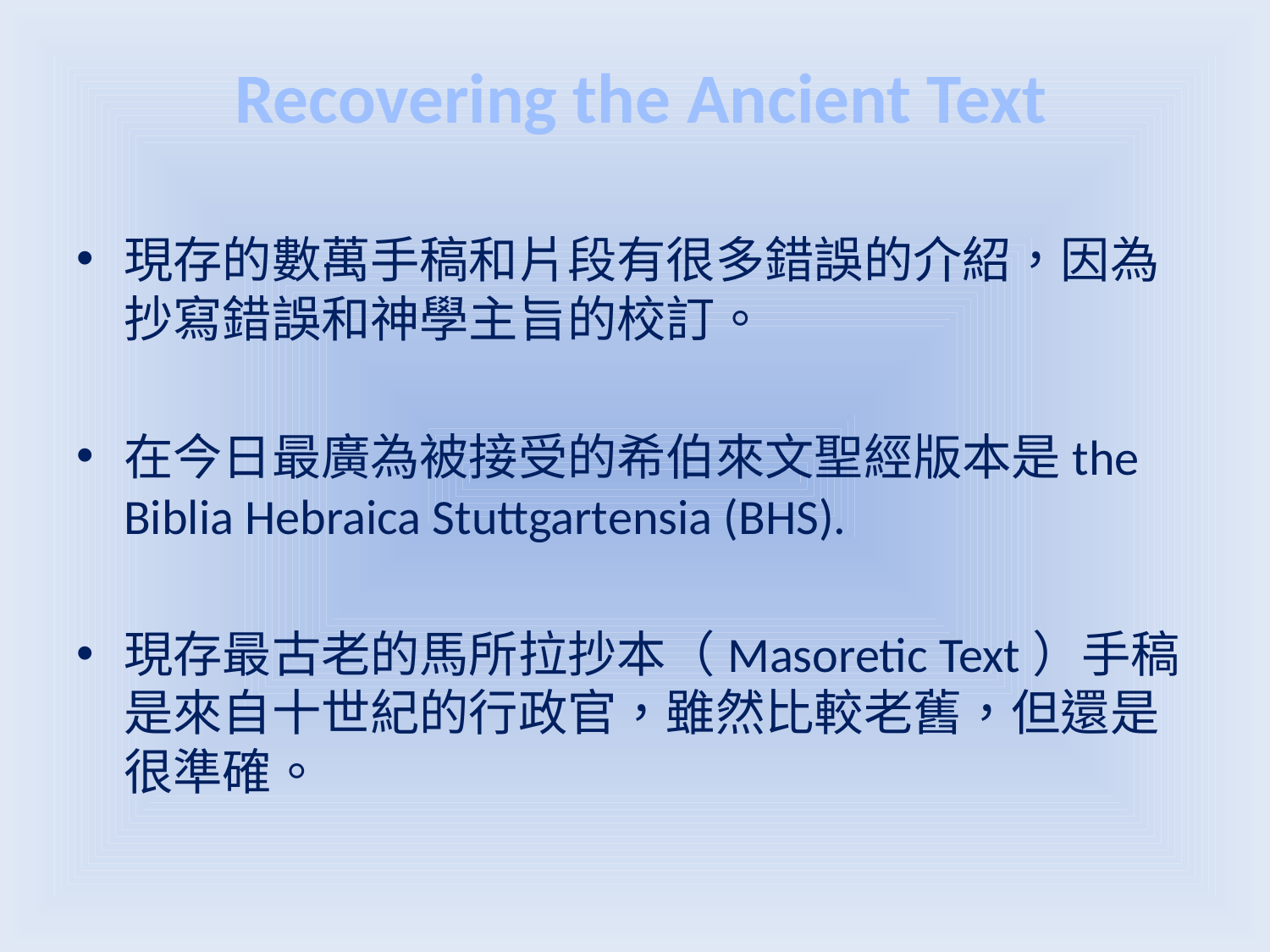

# Recovering the Ancient Text
現存的數萬手稿和片段有很多錯誤的介紹，因為抄寫錯誤和神學主旨的校訂。

在今日最廣為被接受的希伯來文聖經版本是the Biblia Hebraica Stuttgartensia (BHS).

現存最古老的馬所拉抄本（Masoretic Text）手稿是來自十世紀的行政官，雖然比較老舊，但還是很準確。